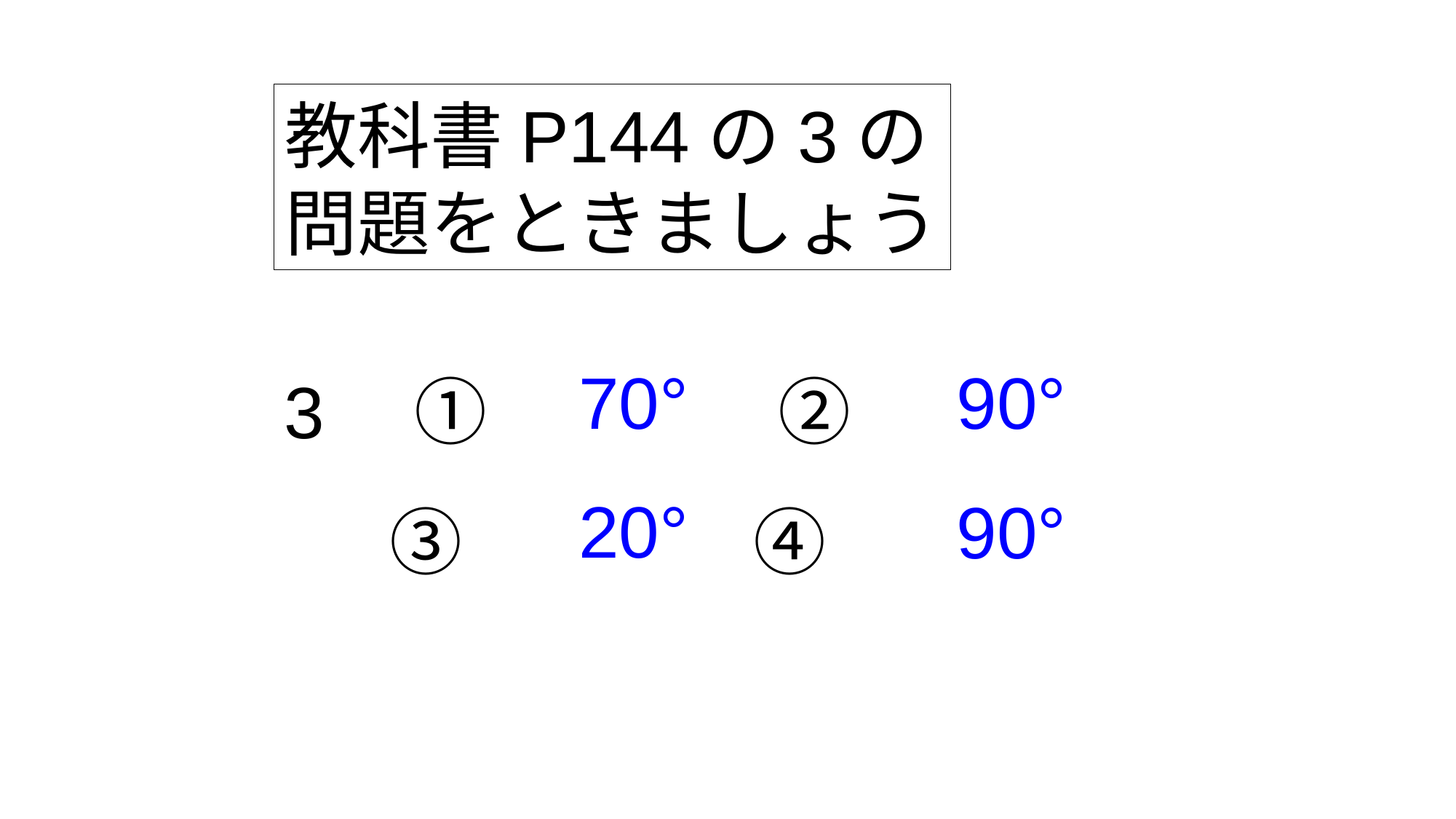

教科書P144の3の
問題をときましょう
3　①　　　　②
　  ③　　　　④
70°
90°
20°
90°